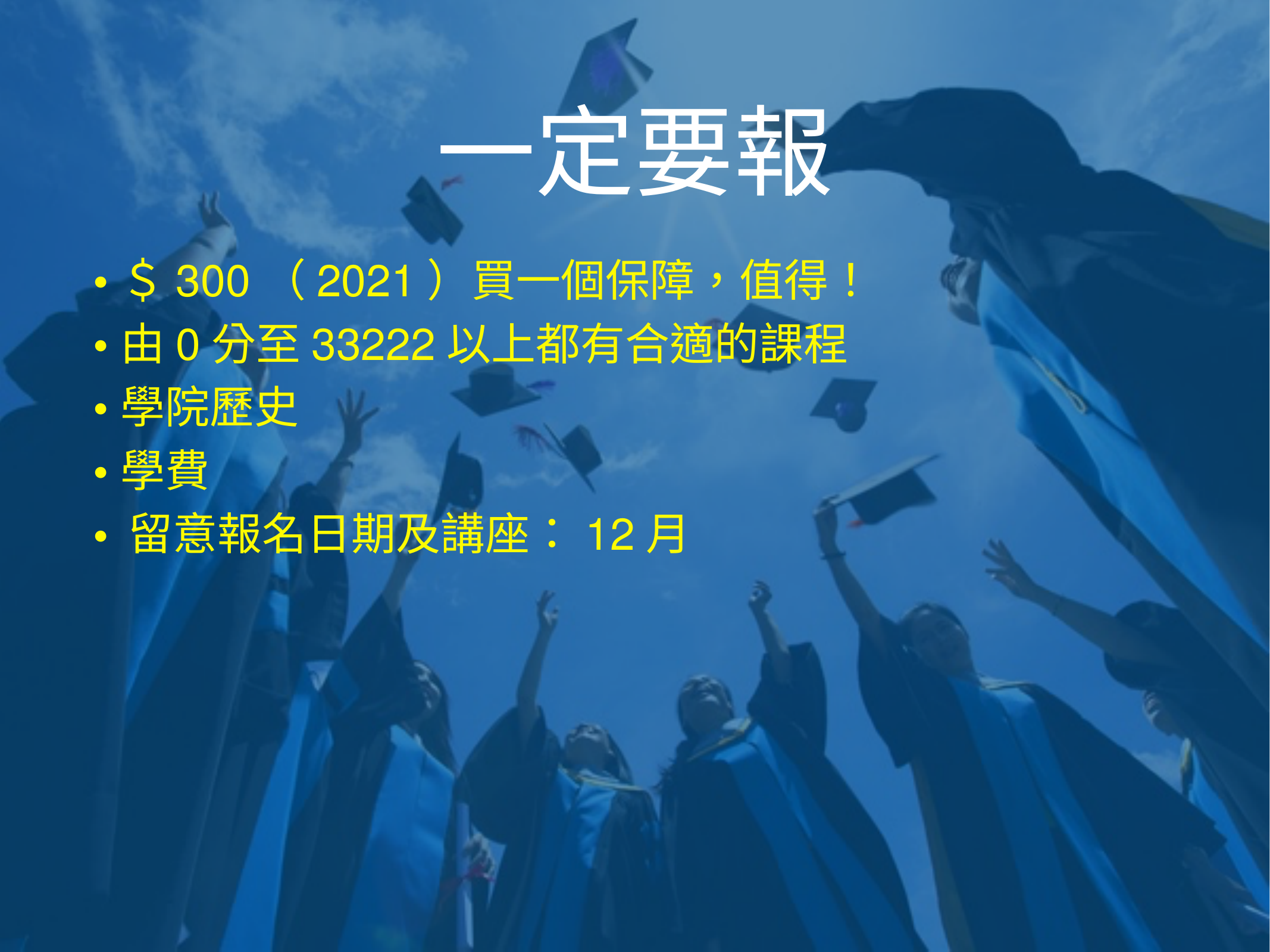

# 一定要報
＄300（2021）買一個保障，值得！
由0分至33222以上都有合適的課程
學院歷史
學費
留意報名日期及講座：12月